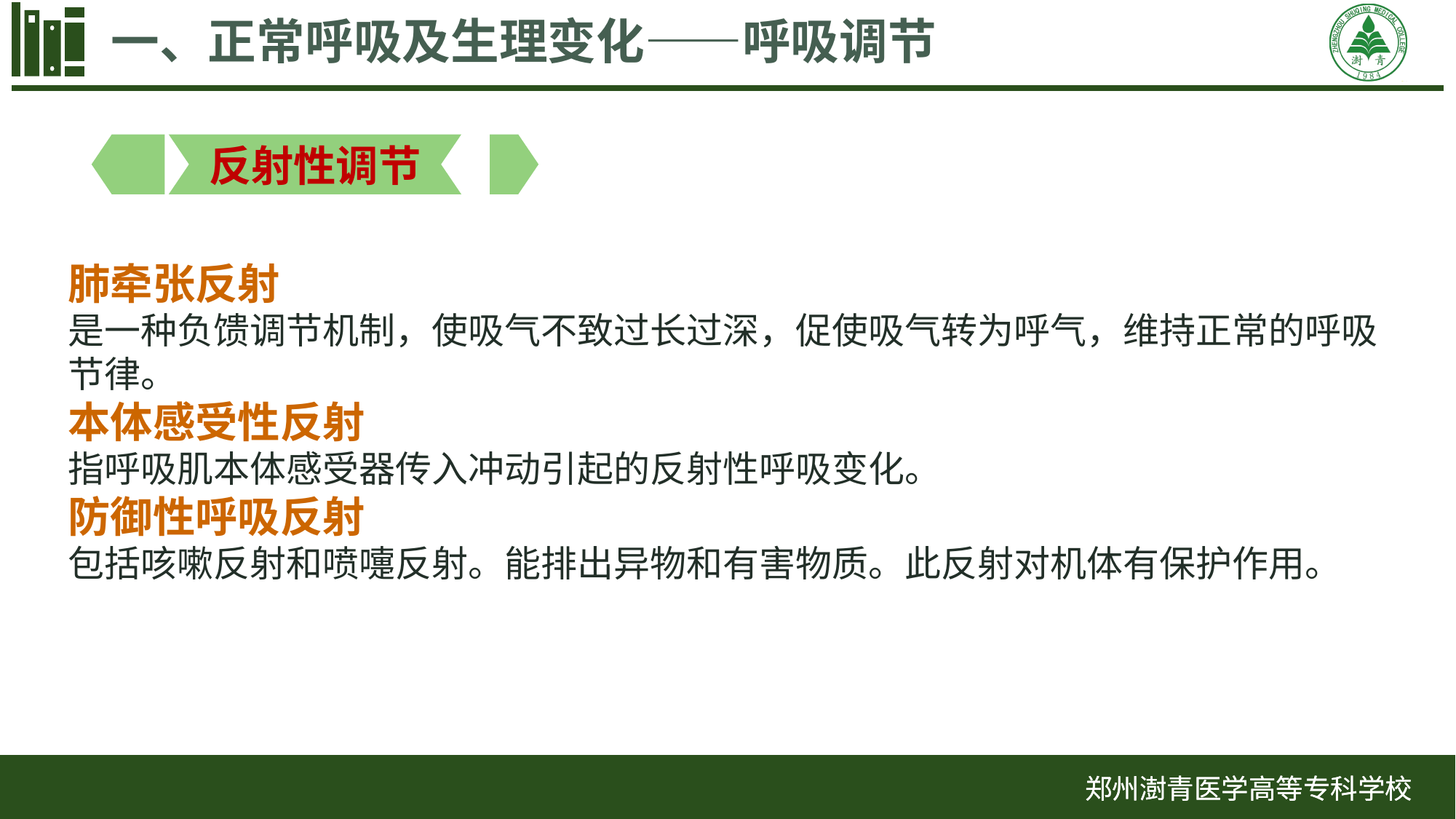

一、正常呼吸及生理变化——呼吸调节
反射性调节
肺牵张反射
是一种负馈调节机制，使吸气不致过长过深，促使吸气转为呼气，维持正常的呼吸
节律。
本体感受性反射
指呼吸肌本体感受器传入冲动引起的反射性呼吸变化。
防御性呼吸反射
包括咳嗽反射和喷嚏反射。能排出异物和有害物质。此反射对机体有保护作用。